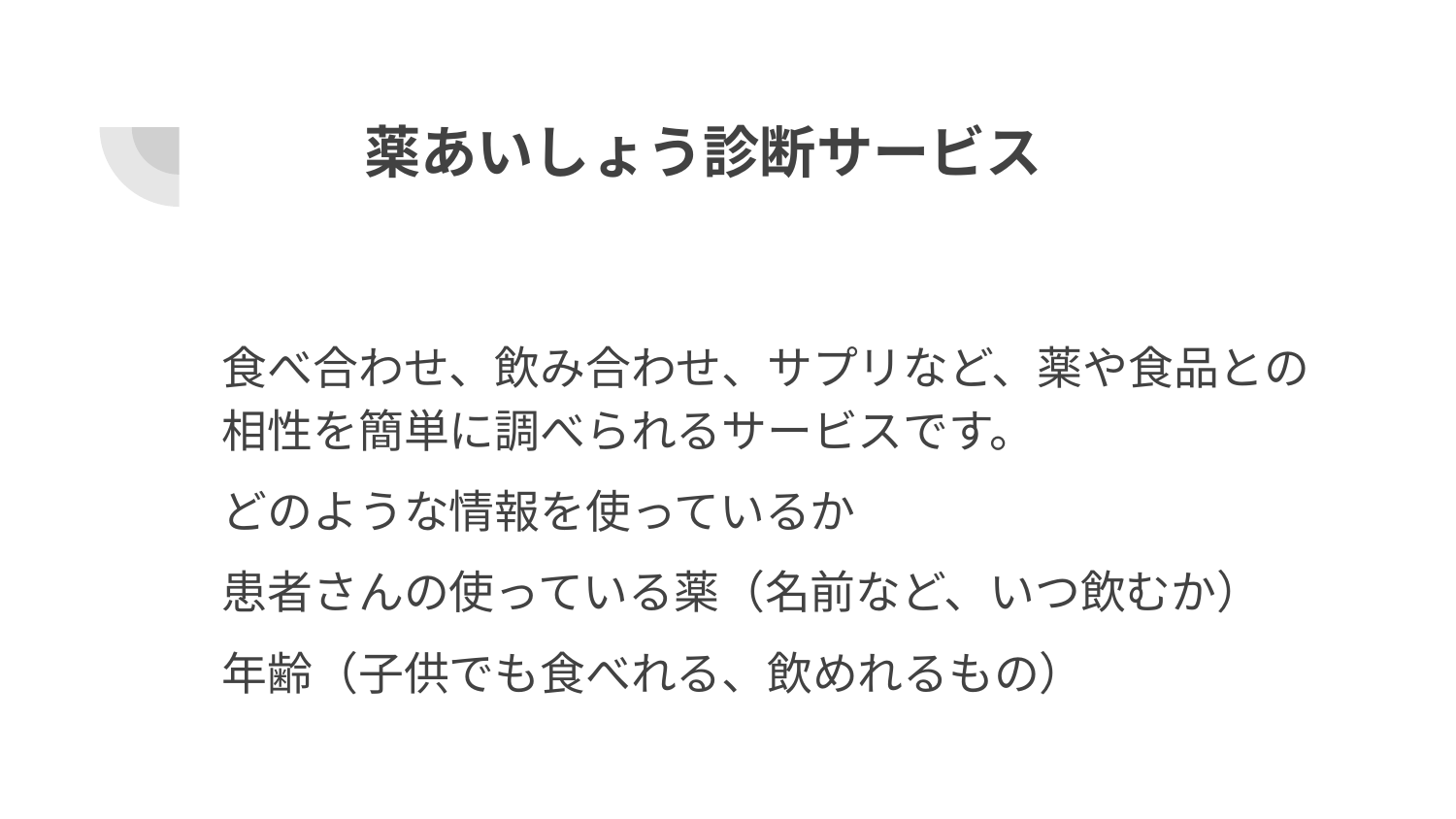

# 薬あいしょう診断サービス
食べ合わせ、飲み合わせ、サプリなど、薬や食品との相性を簡単に調べられるサービスです。
どのような情報を使っているか
患者さんの使っている薬（名前など、いつ飲むか）
年齢（子供でも食べれる、飲めれるもの）